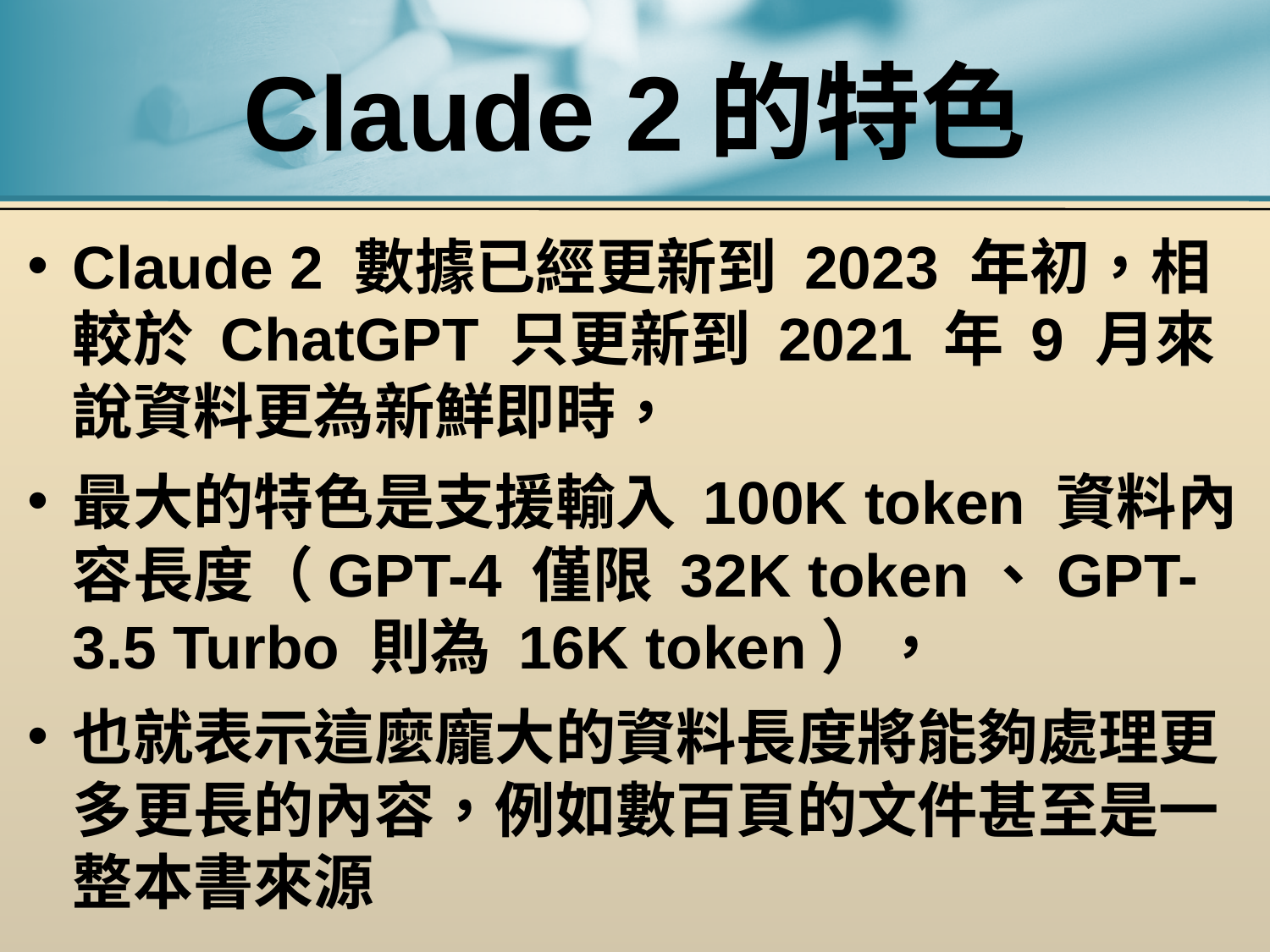

# Claude 2的特色
Claude 2 數據已經更新到 2023 年初，相較於 ChatGPT 只更新到 2021 年 9 月來說資料更為新鮮即時，
最大的特色是支援輸入 100K token 資料內容長度（GPT-4 僅限 32K token、GPT-3.5 Turbo 則為 16K token），
也就表示這麼龐大的資料長度將能夠處理更多更長的內容，例如數百頁的文件甚至是一整本書來源